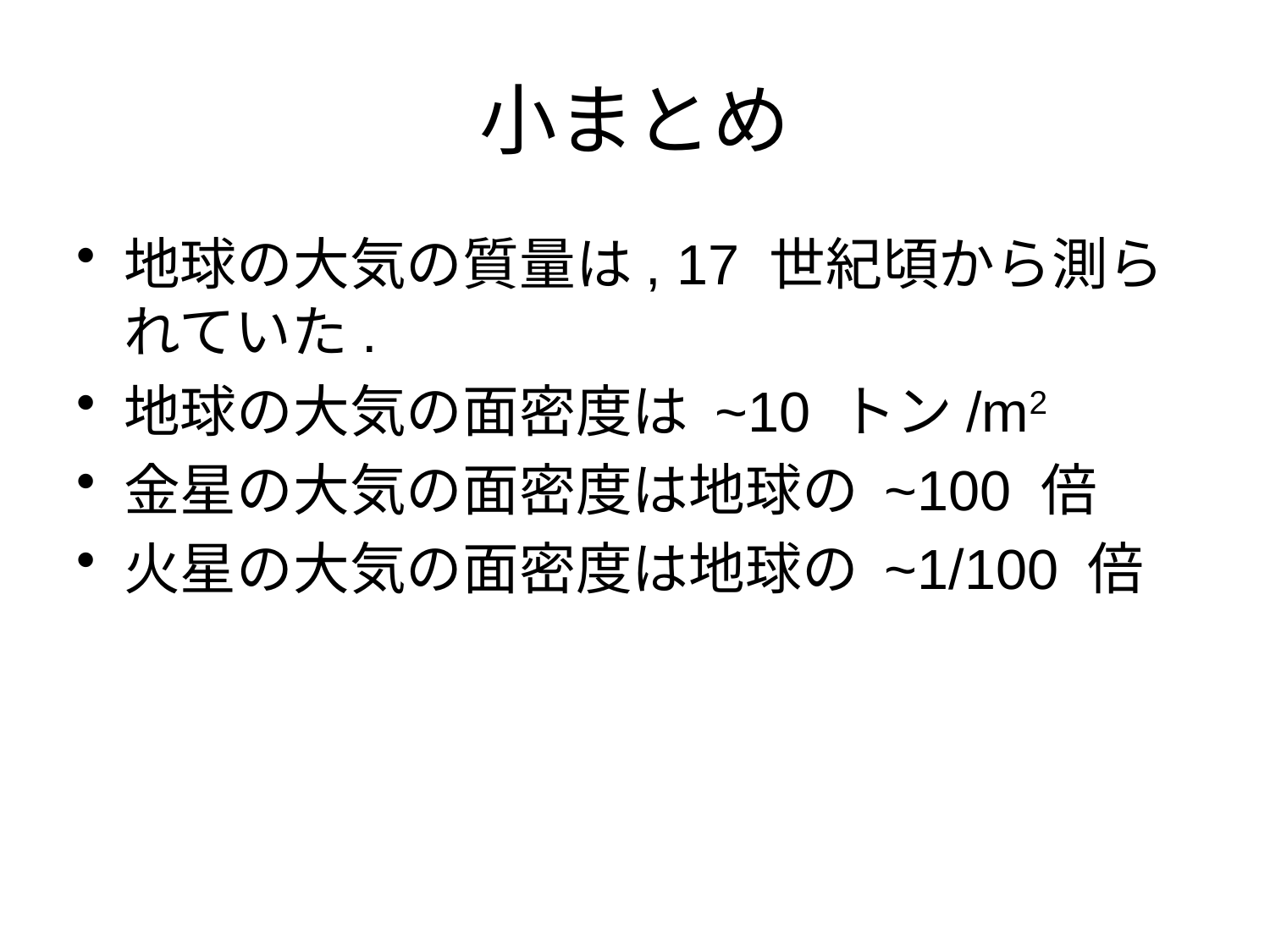

# 小まとめ
地球の大気の質量は, 17 世紀頃から測られていた.
地球の大気の面密度は ~10 トン/m2
金星の大気の面密度は地球の ~100 倍
火星の大気の面密度は地球の ~1/100 倍